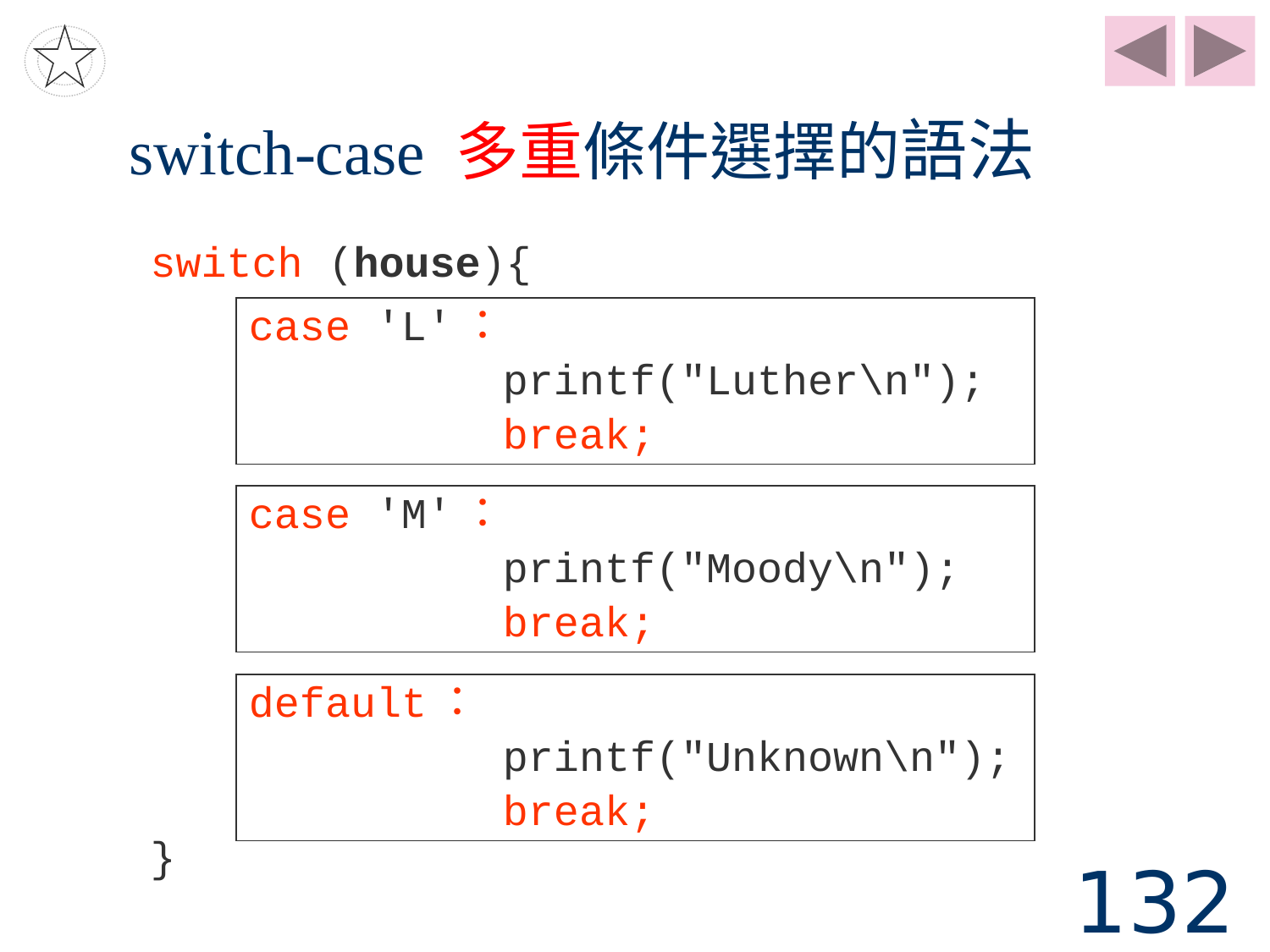

# switch-case 多重條件選擇的語法
switch (house){

}
case 'L'：
		printf("Luther\n");
		break;
case 'M'：
		printf("Moody\n");
		break;
default：
		printf("Unknown\n");
		break;
132